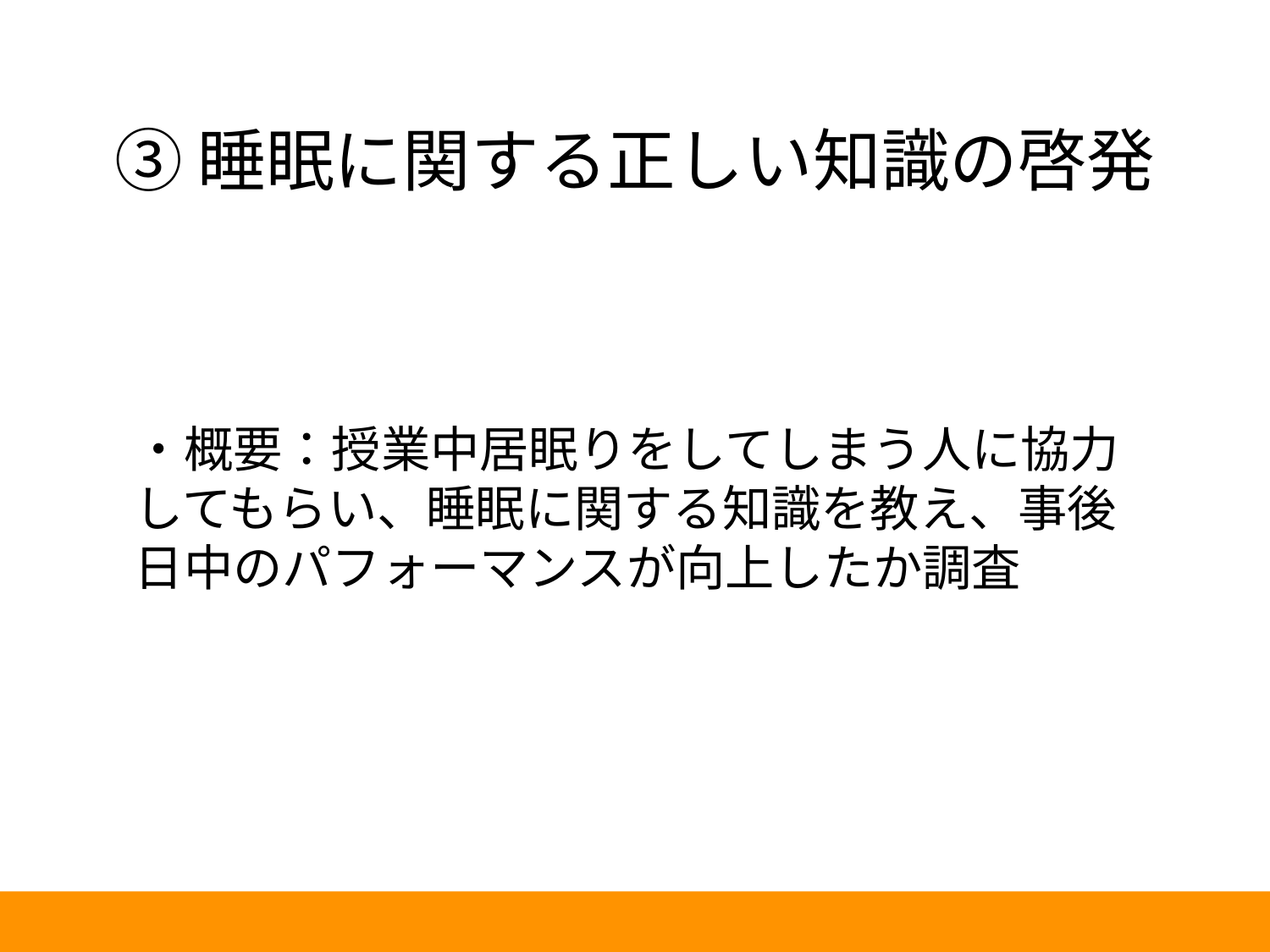

# ③睡眠に関する正しい知識の啓発
・概要：授業中居眠りをしてしまう人に協力してもらい、睡眠に関する知識を教え、事後日中のパフォーマンスが向上したか調査

52